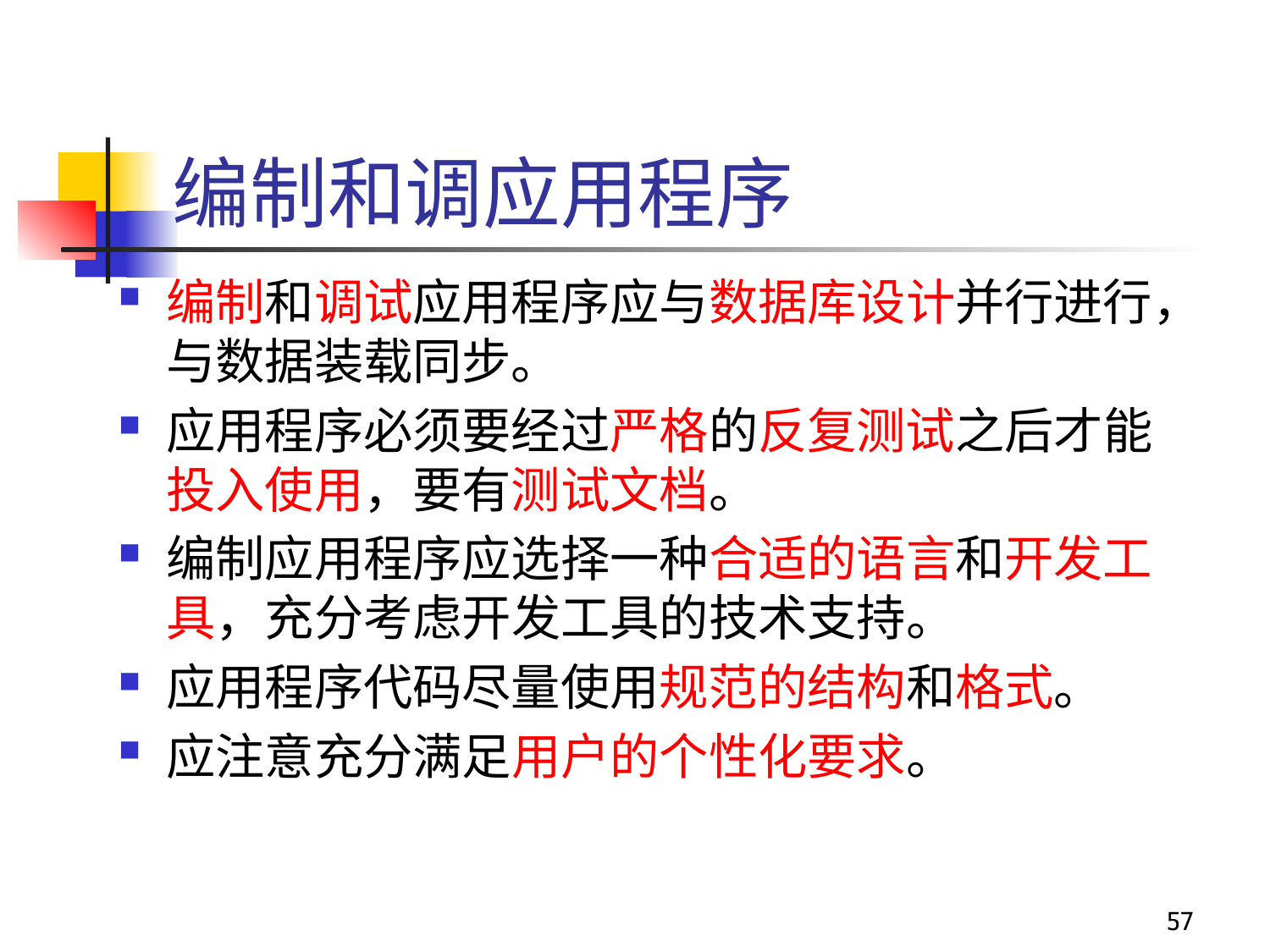

# 编制和调应用程序
编制和调试应用程序应与数据库设计并行进行，与数据装载同步。
应用程序必须要经过严格的反复测试之后才能投入使用，要有测试文档。
编制应用程序应选择一种合适的语言和开发工具，充分考虑开发工具的技术支持。
应用程序代码尽量使用规范的结构和格式。
应注意充分满足用户的个性化要求。
57